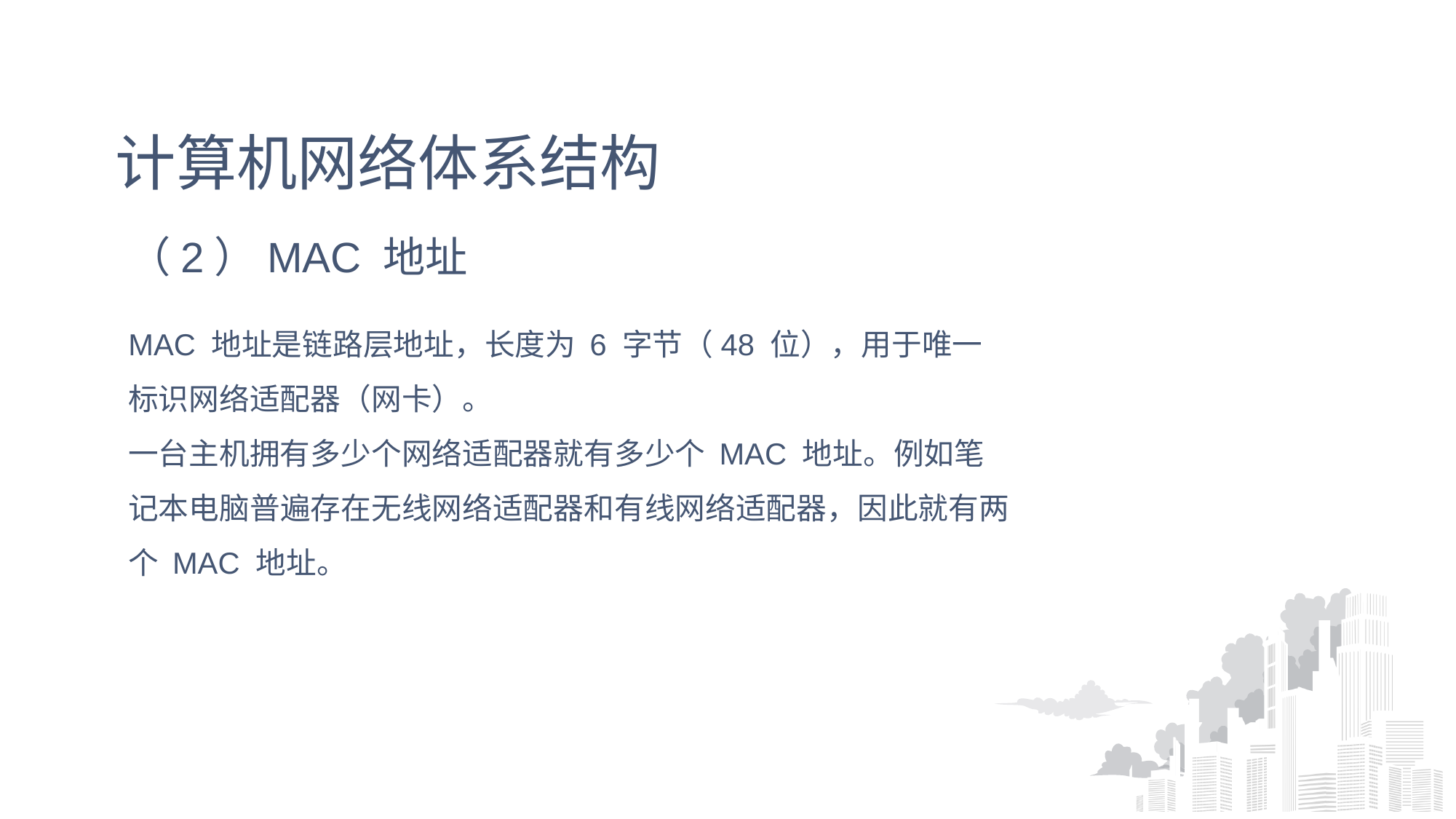

# 计算机网络体系结构
（2）MAC 地址
MAC 地址是链路层地址，长度为 6 字节（48 位），用于唯一标识网络适配器（网卡）。
一台主机拥有多少个网络适配器就有多少个 MAC 地址。例如笔记本电脑普遍存在无线网络适配器和有线网络适配器，因此就有两个 MAC 地址。